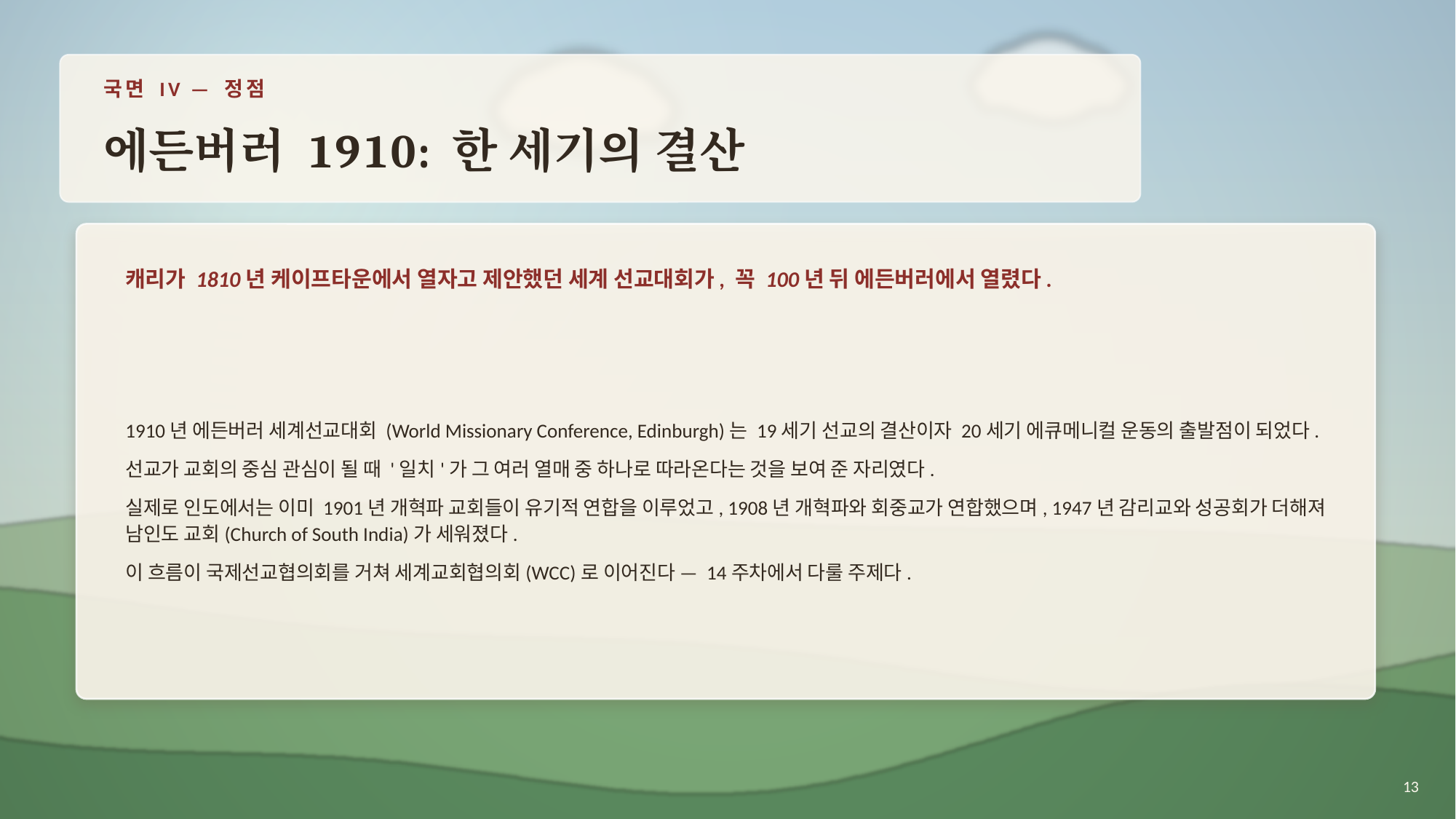

국면 IV — 정점
에든버러 1910: 한 세기의 결산

캐리가 1810년 케이프타운에서 열자고 제안했던 세계 선교대회가, 꼭 100년 뒤 에든버러에서 열렸다.
1910년 에든버러 세계선교대회 (World Missionary Conference, Edinburgh)는 19세기 선교의 결산이자 20세기 에큐메니컬 운동의 출발점이 되었다.
선교가 교회의 중심 관심이 될 때 '일치'가 그 여러 열매 중 하나로 따라온다는 것을 보여 준 자리였다.
실제로 인도에서는 이미 1901년 개혁파 교회들이 유기적 연합을 이루었고, 1908년 개혁파와 회중교가 연합했으며, 1947년 감리교와 성공회가 더해져 남인도 교회(Church of South India)가 세워졌다.
이 흐름이 국제선교협의회를 거쳐 세계교회협의회(WCC)로 이어진다 — 14주차에서 다룰 주제다.
13